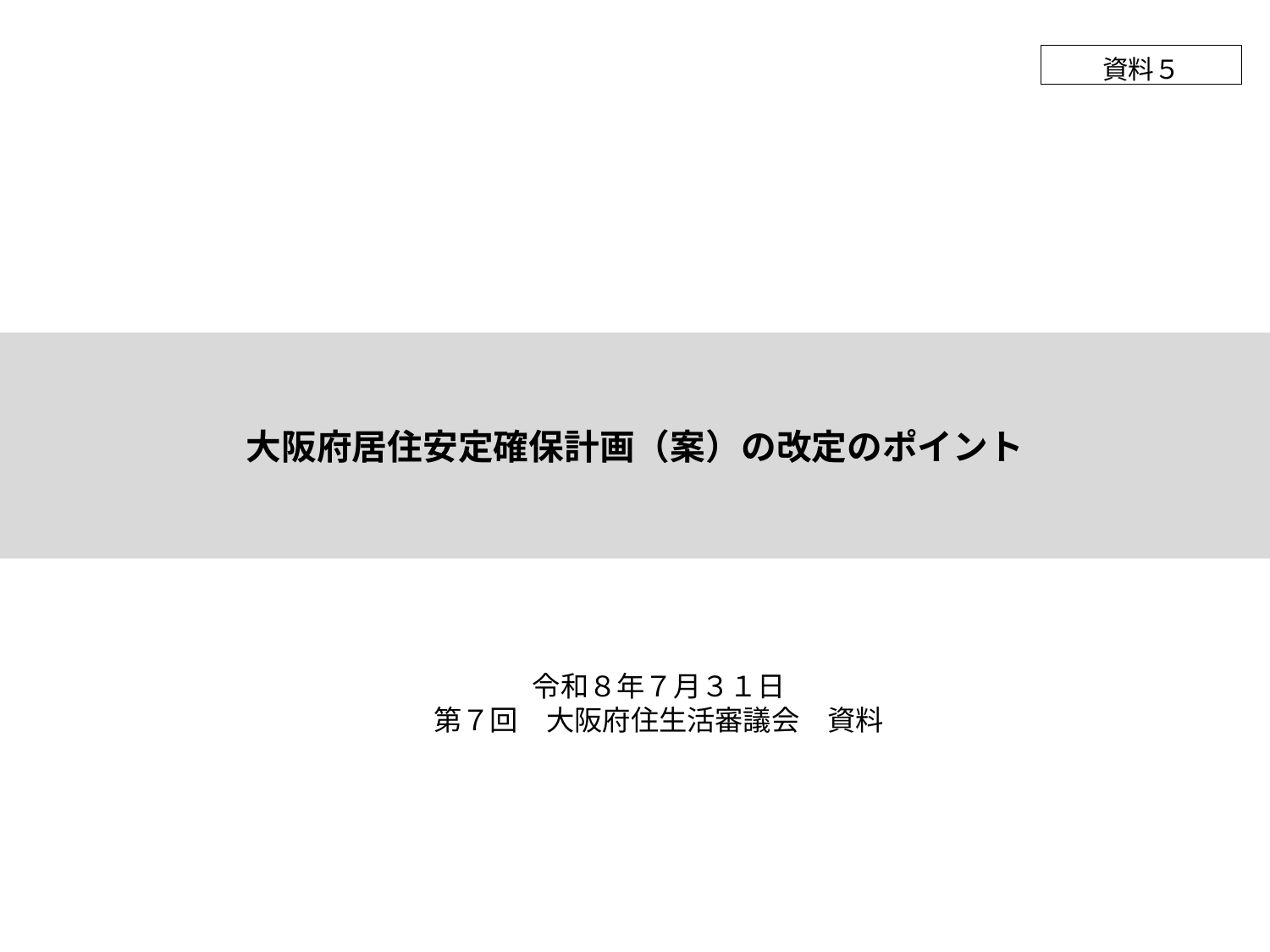

資料５
大阪府居住安定確保計画（案）の改定のポイント
令和８年７月３１日
第７回　大阪府住生活審議会　資料